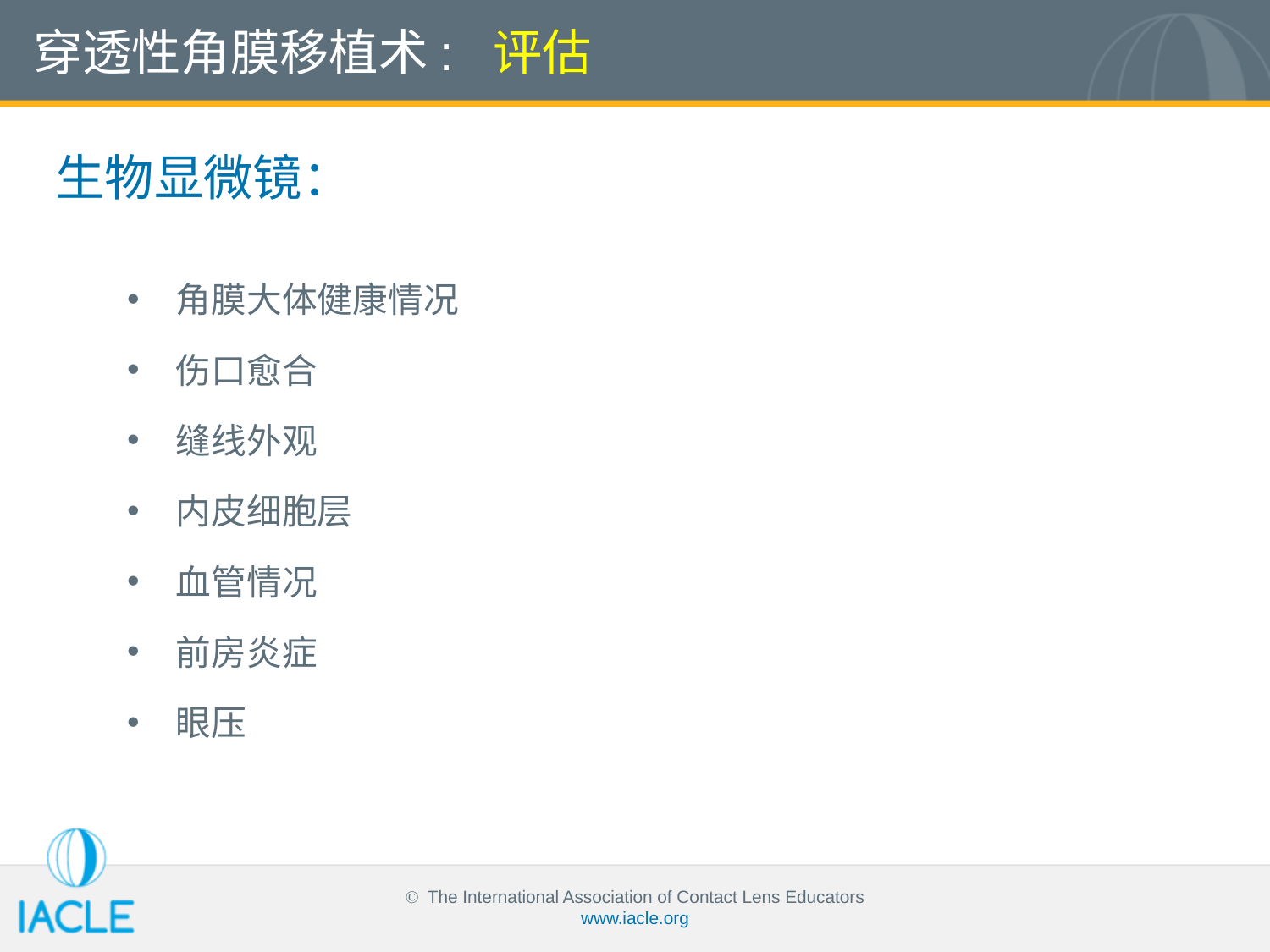

穿透性角膜移植术:  评估
生物显微镜：
角膜大体健康情况
伤口愈合
缝线外观
内皮细胞层
血管情况
前房炎症
眼压